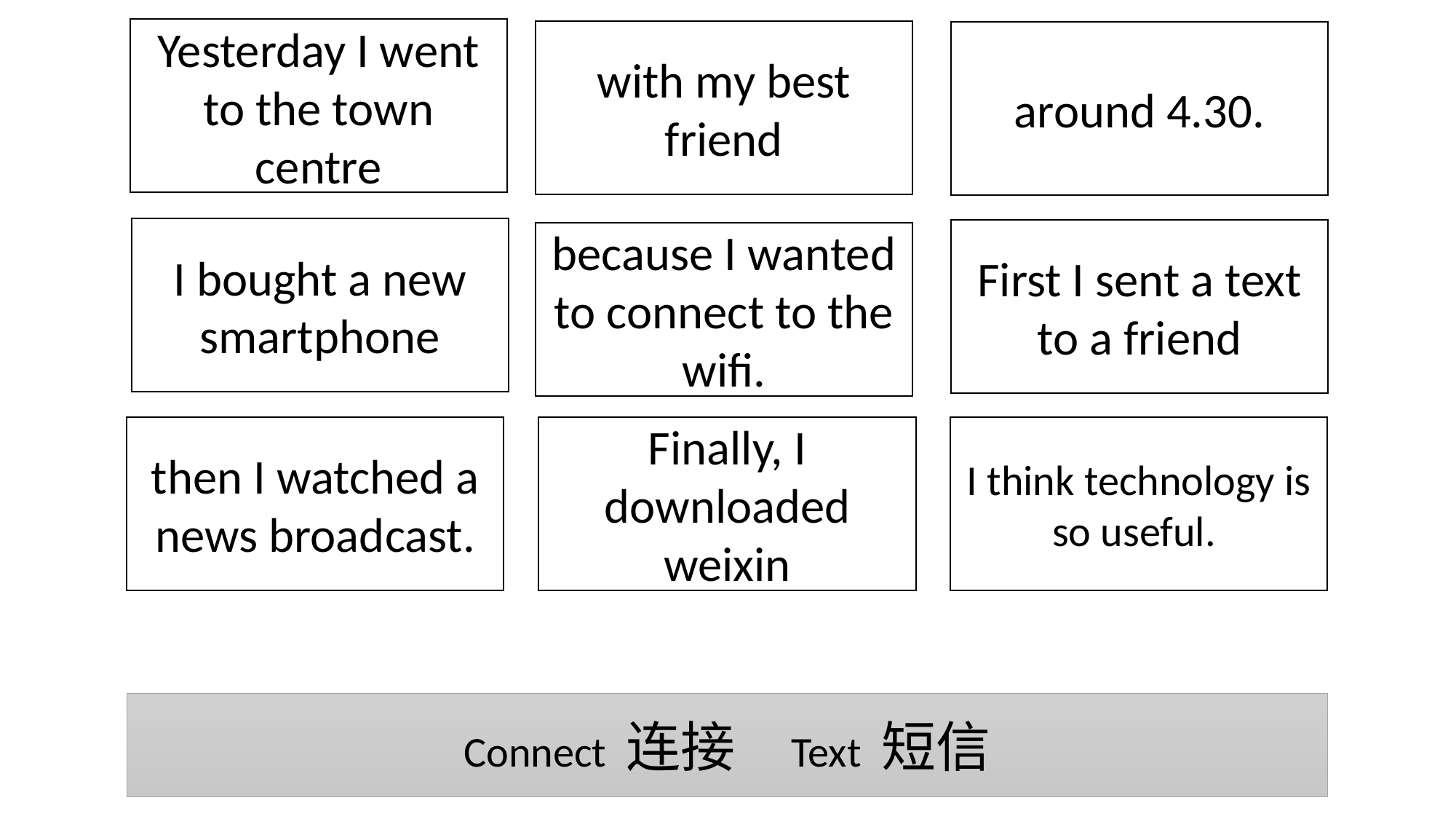

Yesterday I went to the town centre
with my best friend
around 4.30.
I bought a new smartphone
First I sent a text to a friend
because I wanted to connect to the wifi.
then I watched a news broadcast.
Finally, I downloaded weixin
I think technology is so useful.
Connect 连接 	Text 短信